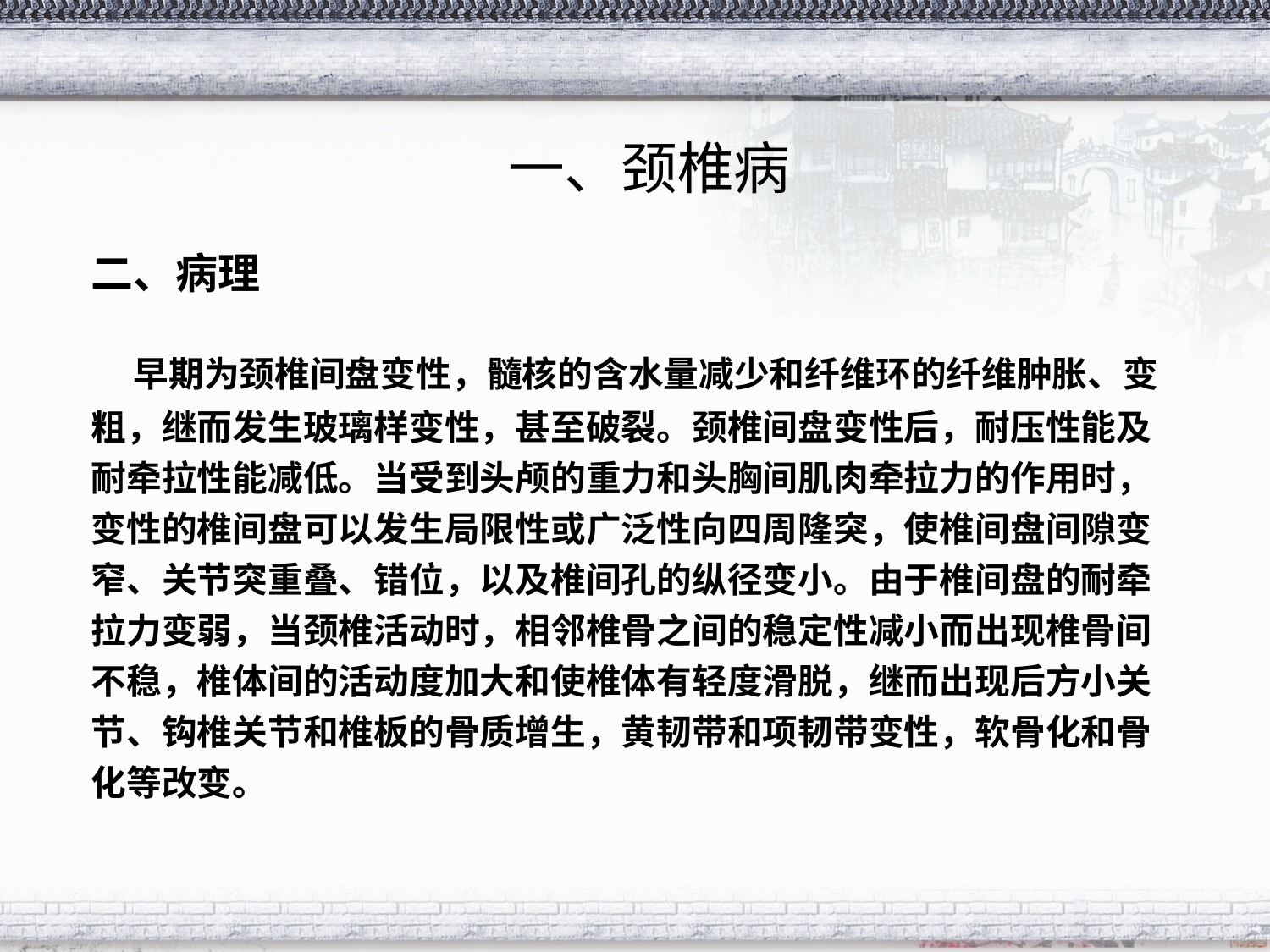

一、颈椎病
二、病理
   早期为颈椎间盘变性，髓核的含水量减少和纤维环的纤维肿胀、变粗，继而发生玻璃样变性，甚至破裂。颈椎间盘变性后，耐压性能及耐牵拉性能减低。当受到头颅的重力和头胸间肌肉牵拉力的作用时，变性的椎间盘可以发生局限性或广泛性向四周隆突，使椎间盘间隙变窄、关节突重叠、错位，以及椎间孔的纵径变小。由于椎间盘的耐牵拉力变弱，当颈椎活动时，相邻椎骨之间的稳定性减小而出现椎骨间不稳，椎体间的活动度加大和使椎体有轻度滑脱，继而出现后方小关节、钩椎关节和椎板的骨质增生，黄韧带和项韧带变性，软骨化和骨化等改变。